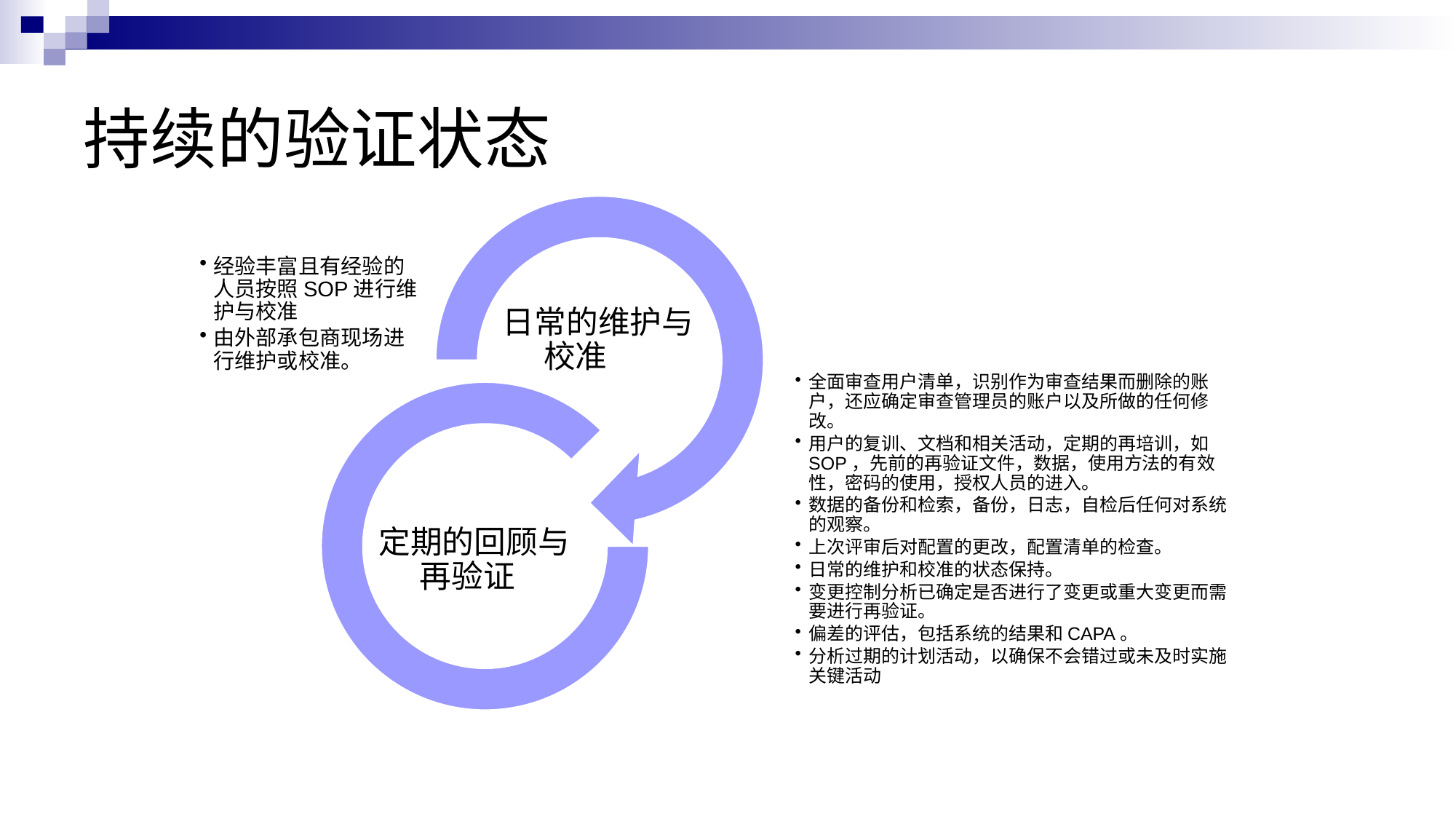

# 持续的验证状态
经验丰富且有经验的人员按照SOP进行维护与校准
由外部承包商现场进行维护或校准。
日常的维护与校准
全面审查用户清单，识别作为审查结果而删除的账户，还应确定审查管理员的账户以及所做的任何修改。
用户的复训、文档和相关活动，定期的再培训，如SOP，先前的再验证文件，数据，使用方法的有效性，密码的使用，授权人员的进入。
数据的备份和检索，备份，日志，自检后任何对系统的观察。
上次评审后对配置的更改，配置清单的检查。
日常的维护和校准的状态保持。
变更控制分析已确定是否进行了变更或重大变更而需要进行再验证。
偏差的评估，包括系统的结果和CAPA。
分析过期的计划活动，以确保不会错过或未及时实施关键活动
定期的回顾与再验证